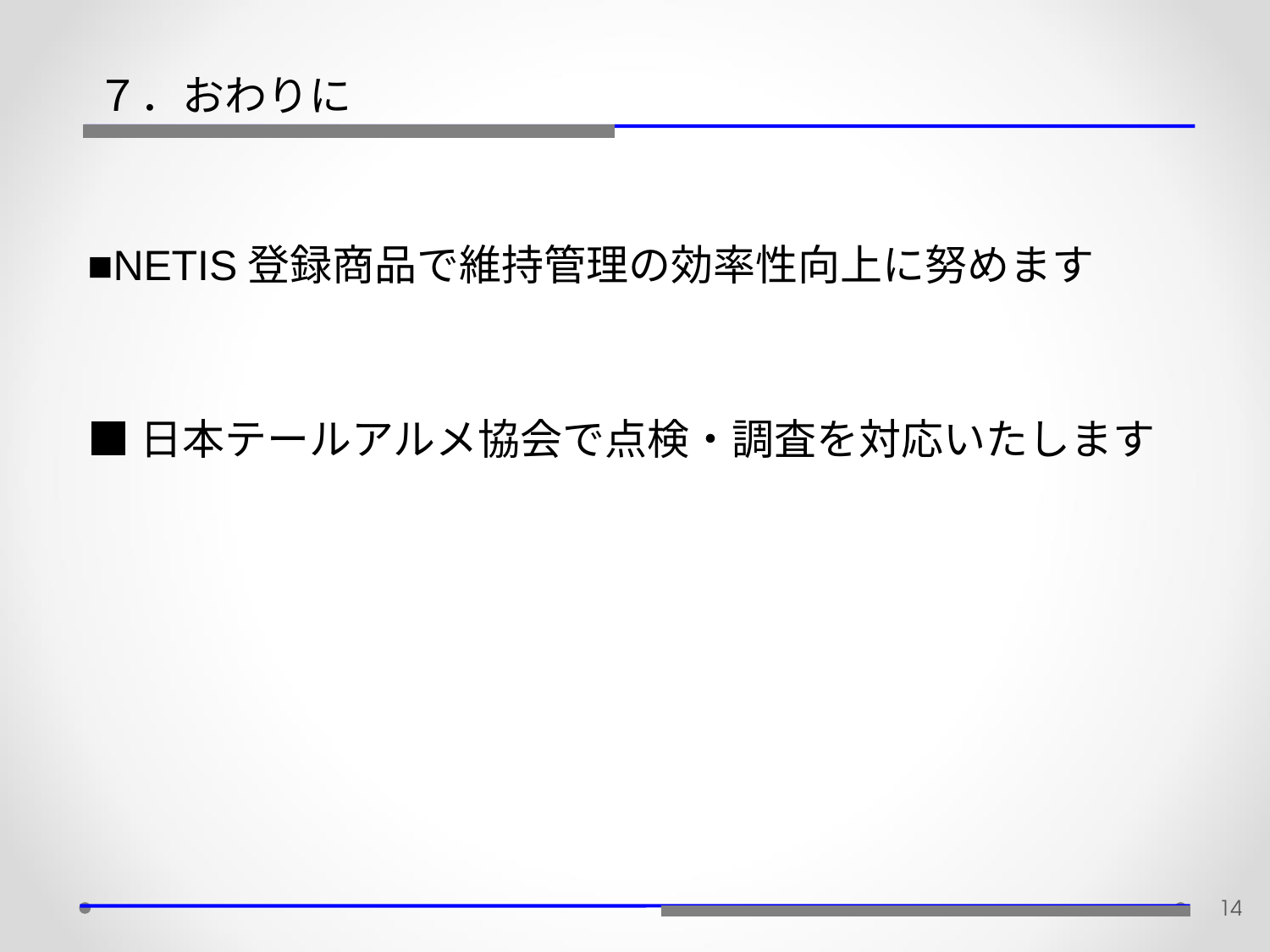

７．おわりに

■NETIS登録商品で維持管理の効率性向上に努めます

■日本テールアルメ協会で点検・調査を対応いたします
14